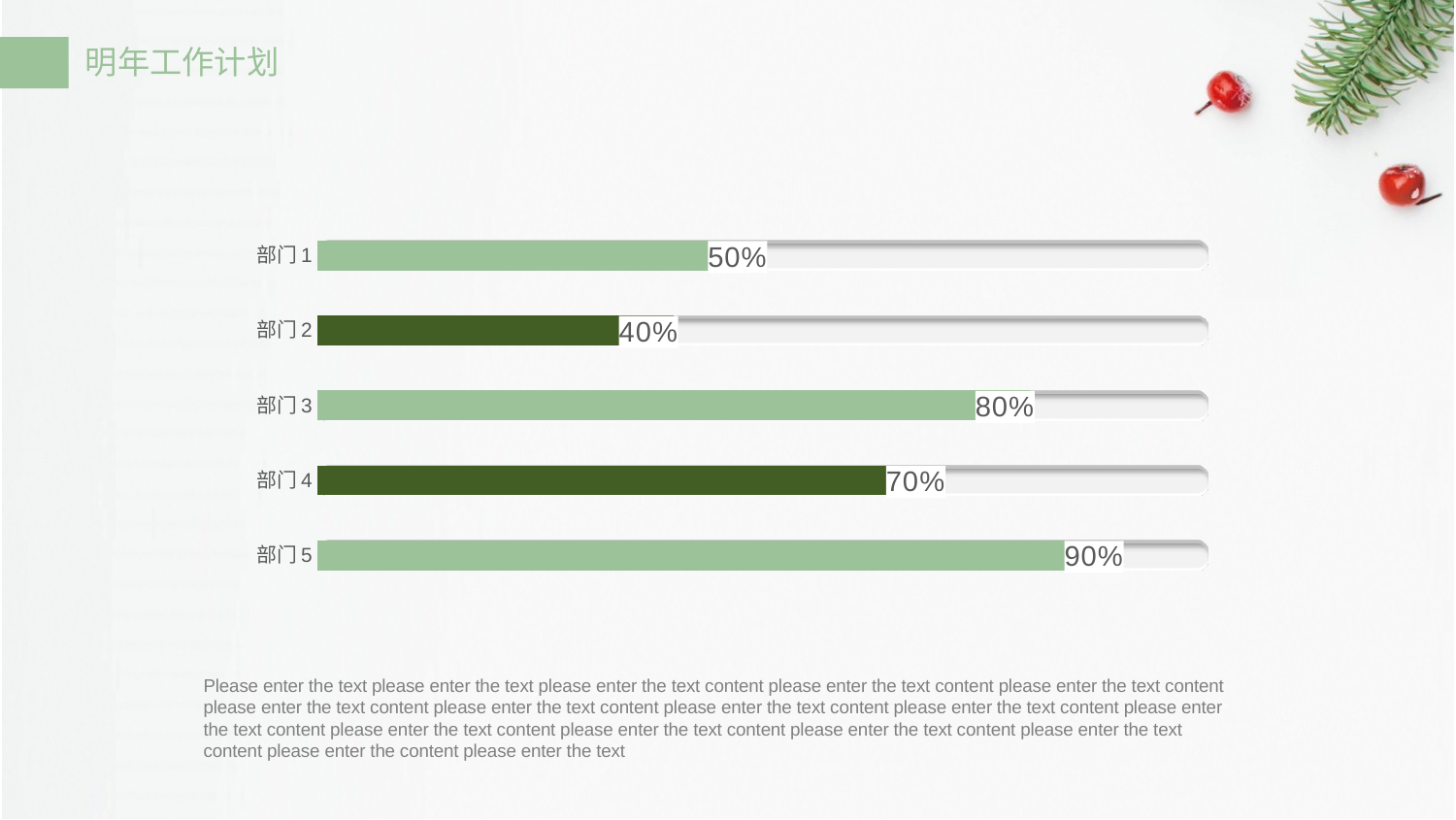

### Chart

| Category | 固定值 | 数据填入2 |
|---|---|---|
| 部门1 | 1.0 | 0.5 |
| 部门2 | 1.0 | 0.4 |
| 部门3 | 1.0 | 0.8 |
| 部门4 | 1.0 | 0.7000000000000006 |
| 部门5 | 1.0 | 0.9 |
Please enter the text please enter the text please enter the text content please enter the text content please enter the text content please enter the text content please enter the text content please enter the text content please enter the text content please enter the text content please enter the text content please enter the text content please enter the text content please enter the text content please enter the content please enter the text